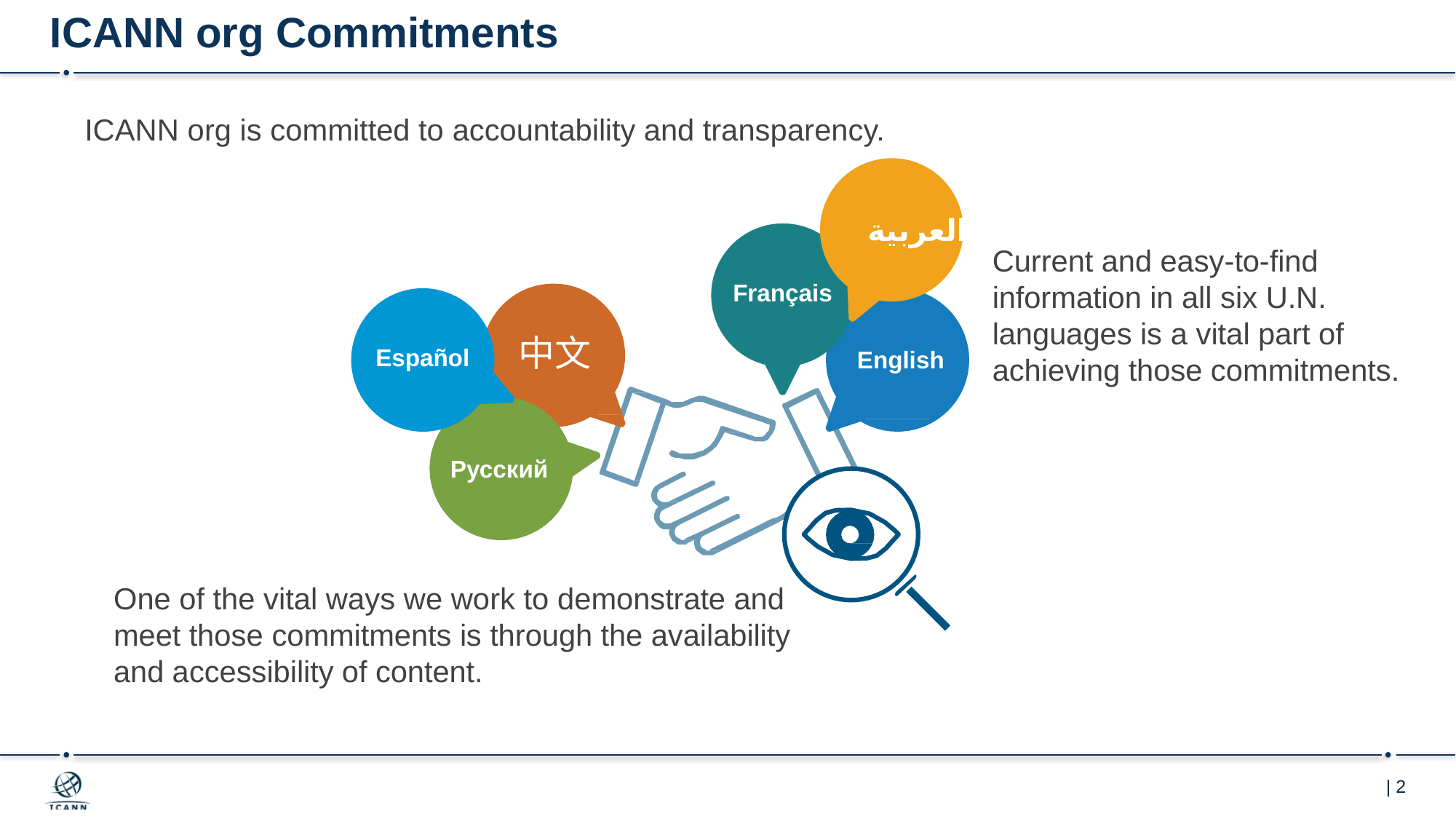

ICANN org Commitments
ICANN org is committed to accountability and transparency.

العربية

Current and easy-to-find  information in all six U.N. languages is a vital part of achieving those commitments.
Français

Español	中文
English

Русский

One of the vital ways we work to demonstrate and meet those commitments is through the availability and accessibility of content.